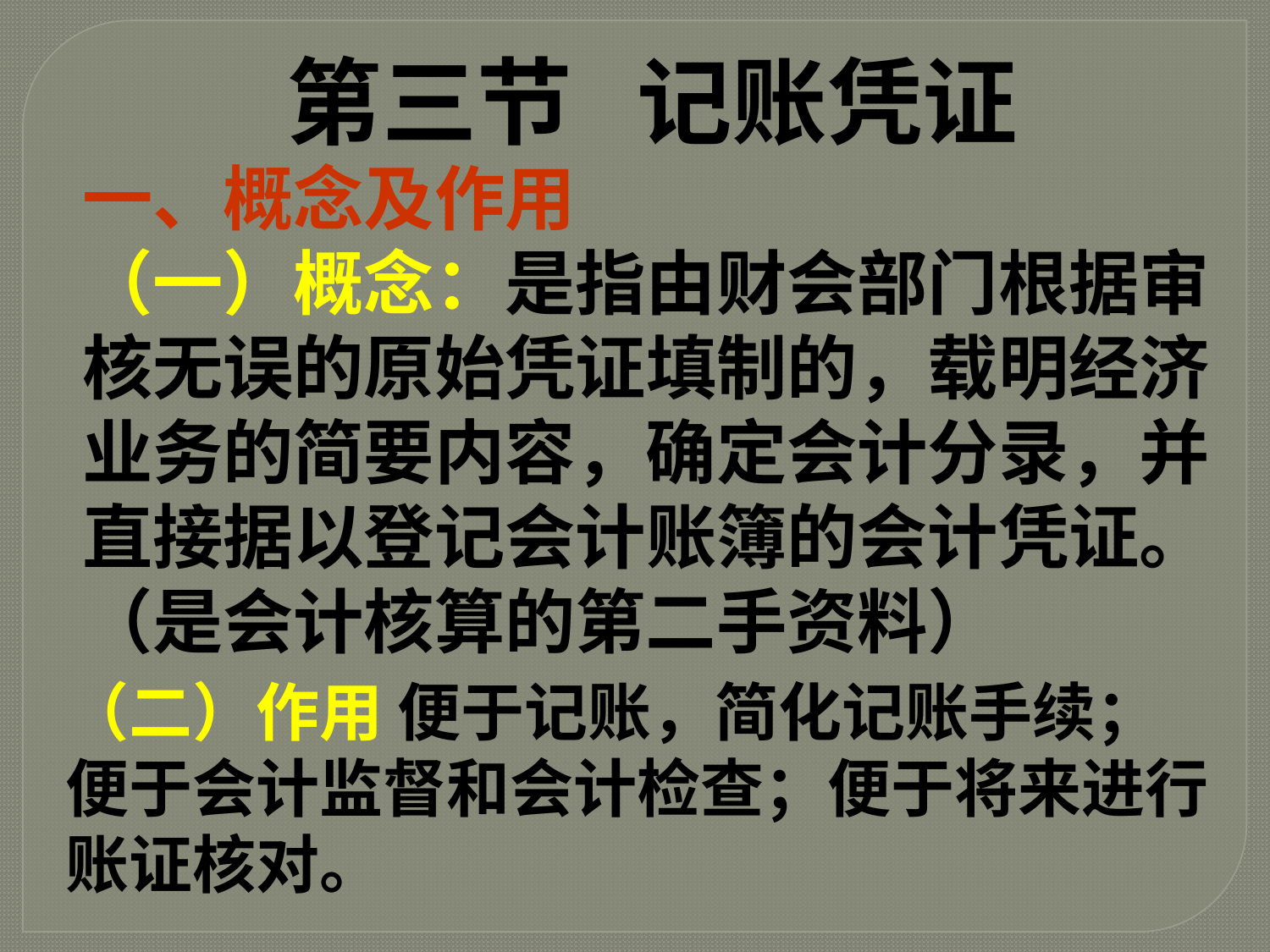

第三节   记账凭证
一、概念及作用
（一）概念：是指由财会部门根据审核无误的原始凭证填制的，载明经济业务的简要内容，确定会计分录，并直接据以登记会计账簿的会计凭证。（是会计核算的第二手资料）
（二）作用 便于记账，简化记账手续；便于会计监督和会计检查；便于将来进行账证核对。